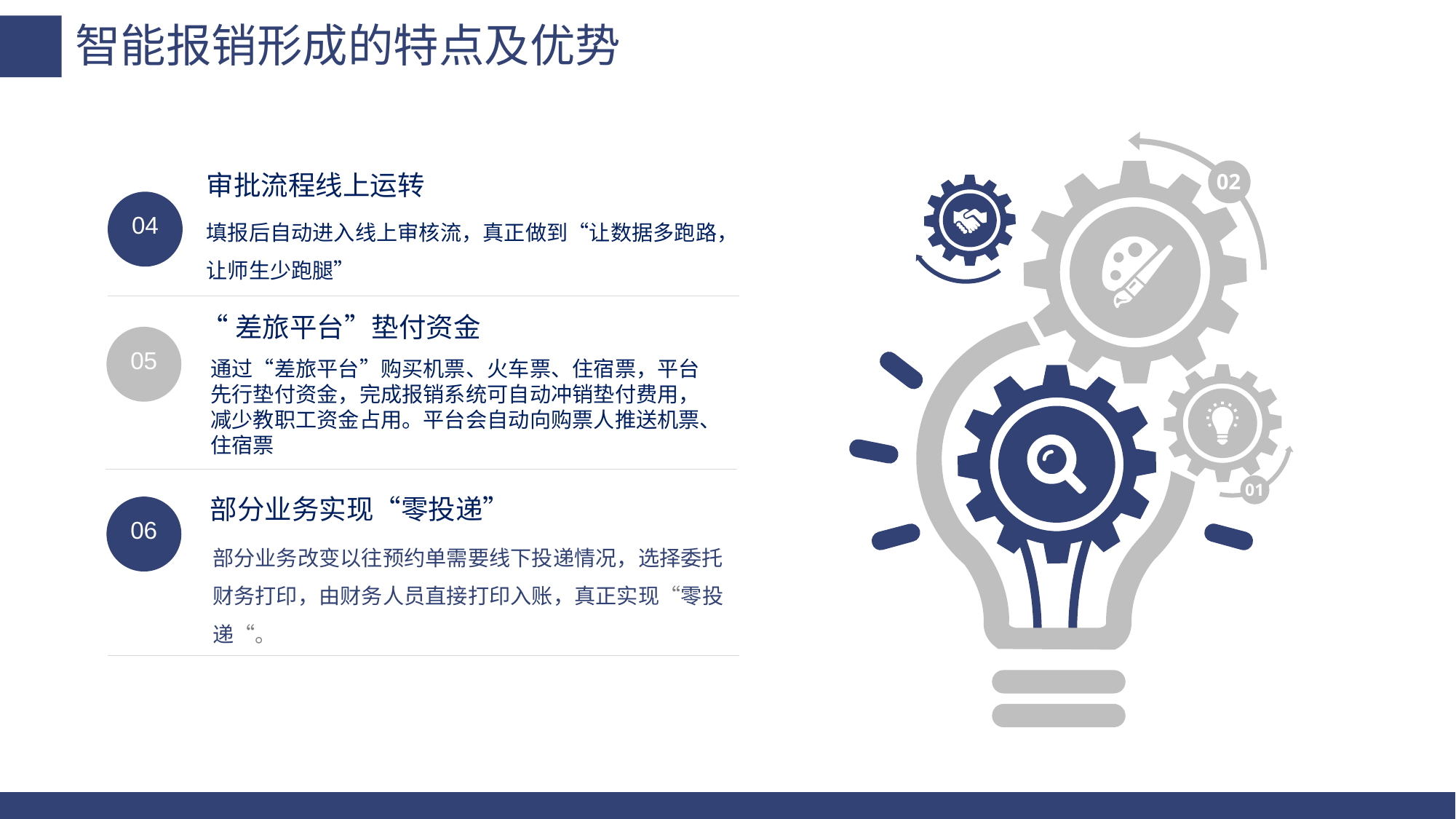

智能报销形成的特点及优势

02
审批流程线上运转

04

填报后自动进入线上审核流，真正做到“让数据多跑路，让师生少跑腿”

“差旅平台”垫付资金

05

通过“差旅平台”购买机票、火车票、住宿票，平台先行垫付资金，完成报销系统可自动冲销垫付费用，减少教职工资金占用。平台会自动向购票人推送机票、住宿票

01

部分业务实现“零投递”

06

部分业务改变以往预约单需要线下投递情况，选择委托财务打印，由财务人员直接打印入账，真正实现“零投递“。